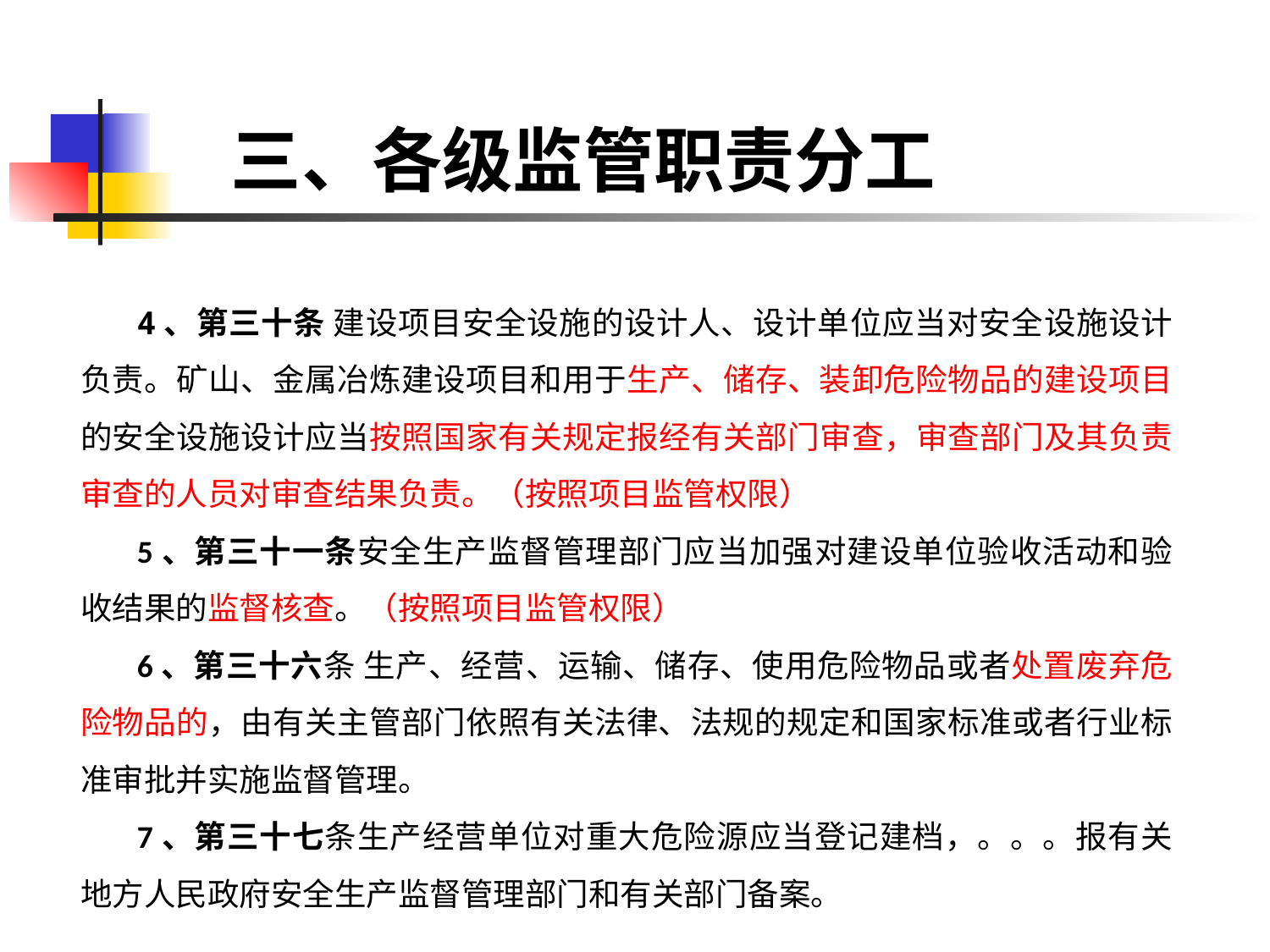

# 三、各级监管职责分工

4、第三十条 建设项目安全设施的设计人、设计单位应当对安全设施设计负责。矿山、金属冶炼建设项目和用于生产、储存、装卸危险物品的建设项目的安全设施设计应当按照国家有关规定报经有关部门审查，审查部门及其负责审查的人员对审查结果负责。（按照项目监管权限）
5、第三十一条安全生产监督管理部门应当加强对建设单位验收活动和验收结果的监督核查。（按照项目监管权限）
6、第三十六条 生产、经营、运输、储存、使用危险物品或者处置废弃危险物品的，由有关主管部门依照有关法律、法规的规定和国家标准或者行业标准审批并实施监督管理。
7、第三十七条生产经营单位对重大危险源应当登记建档，。。。报有关地方人民政府安全生产监督管理部门和有关部门备案。